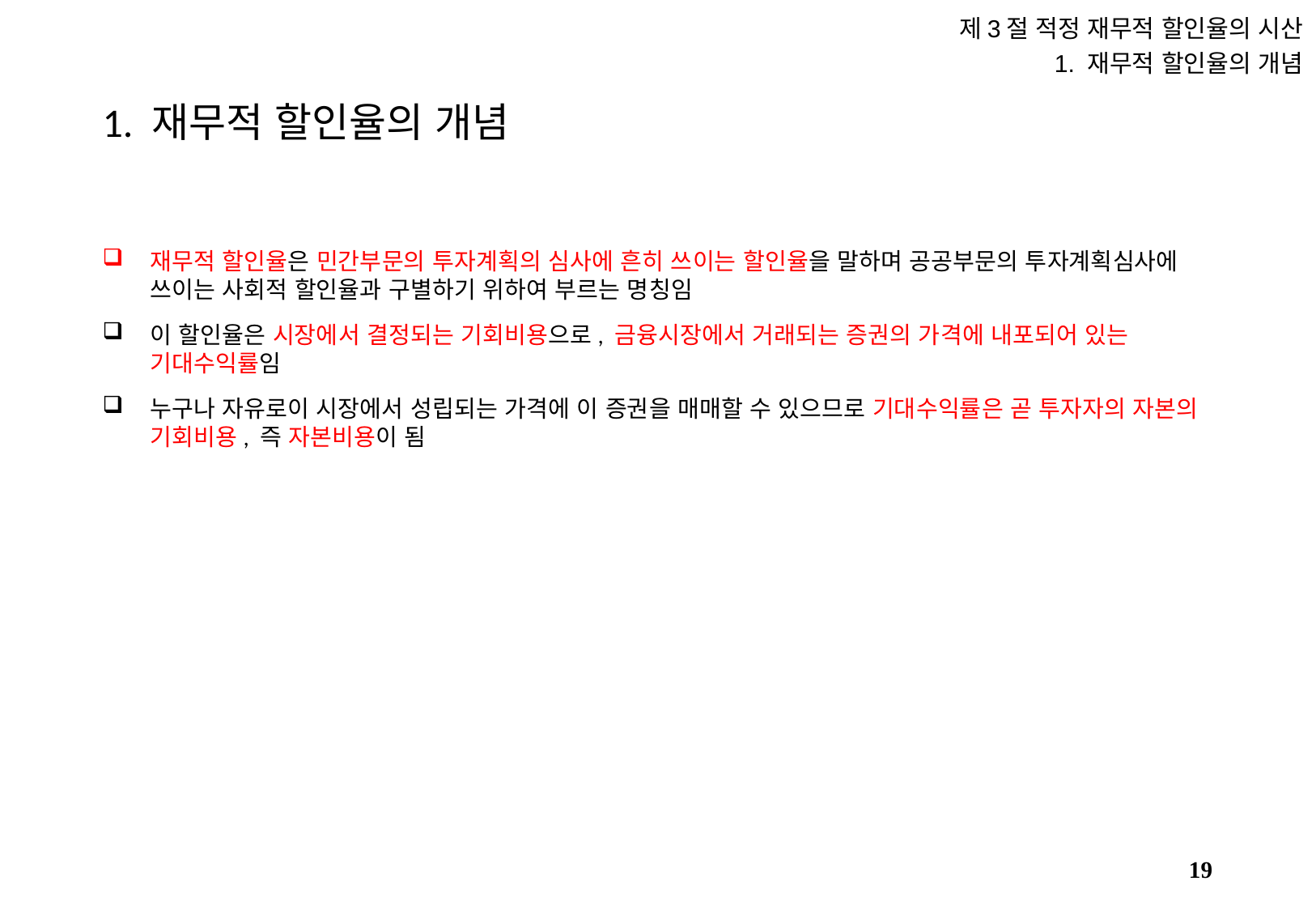

제3절 적정 재무적 할인율의 시산
1. 재무적 할인율의 개념
# 1. 재무적 할인율의 개념
재무적 할인율은 민간부문의 투자계획의 심사에 흔히 쓰이는 할인율을 말하며 공공부문의 투자계획심사에 쓰이는 사회적 할인율과 구별하기 위하여 부르는 명칭임
이 할인율은 시장에서 결정되는 기회비용으로, 금융시장에서 거래되는 증권의 가격에 내포되어 있는 기대수익률임
누구나 자유로이 시장에서 성립되는 가격에 이 증권을 매매할 수 있으므로 기대수익률은 곧 투자자의 자본의 기회비용, 즉 자본비용이 됨
19